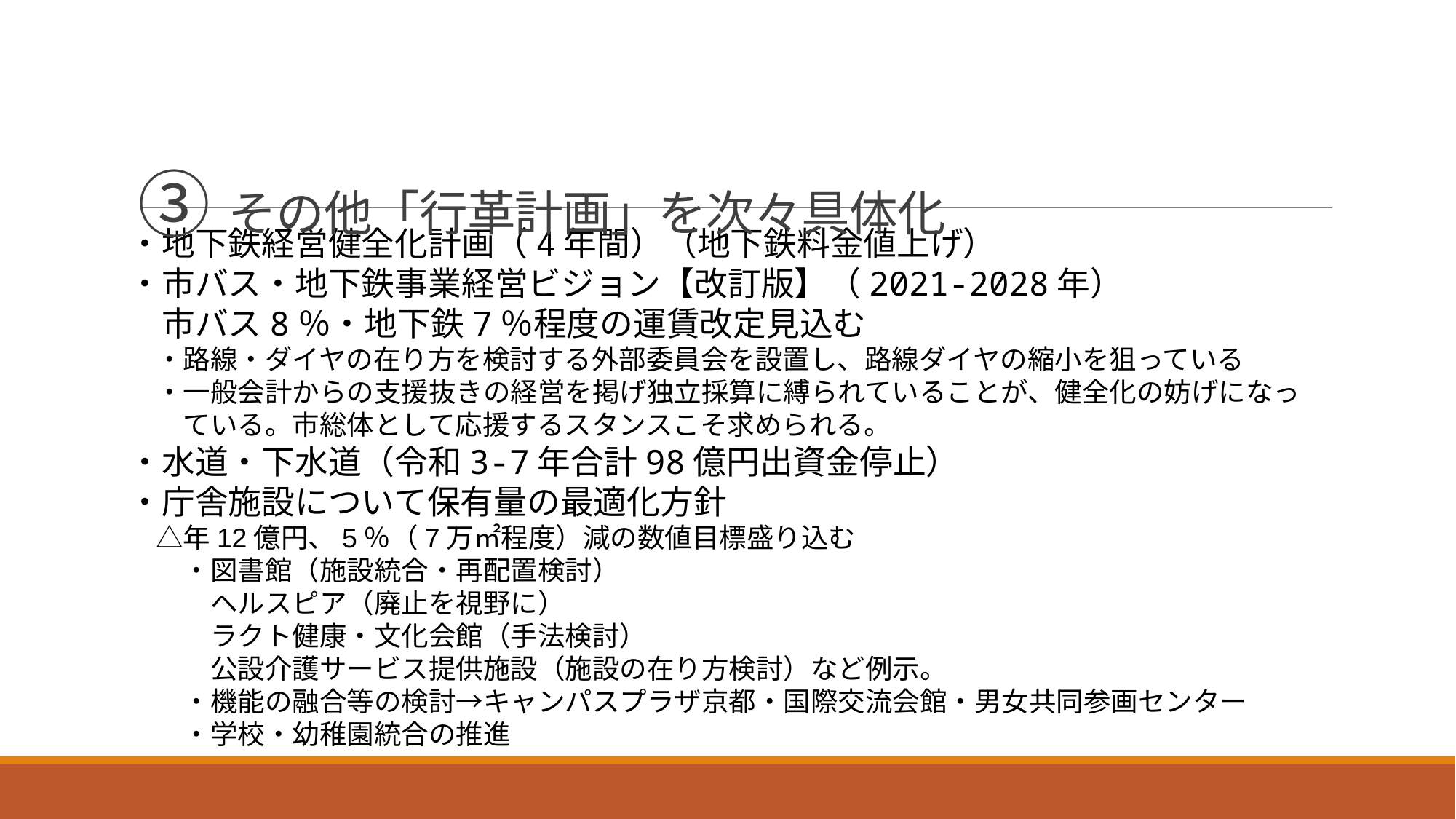

# ③その他「行革計画」を次々具体化
・地下鉄経営健全化計画（4年間）（地下鉄料金値上げ）
・市バス・地下鉄事業経営ビジョン【改訂版】（2021-2028年）
　市バス8％・地下鉄7％程度の運賃改定見込む
　・路線・ダイヤの在り方を検討する外部委員会を設置し、路線ダイヤの縮小を狙っている
　・一般会計からの支援抜きの経営を掲げ独立採算に縛られていることが、健全化の妨げになっ
　　ている。市総体として応援するスタンスこそ求められる。
・水道・下水道（令和3-7年合計98億円出資金停止）
・庁舎施設について保有量の最適化方針
　△年12億円、5％（7万㎡程度）減の数値目標盛り込む
　　・図書館（施設統合・再配置検討）
　　　ヘルスピア（廃止を視野に）
　　　ラクト健康・文化会館（手法検討）
　　　公設介護サービス提供施設（施設の在り方検討）など例示。
　　・機能の融合等の検討→キャンパスプラザ京都・国際交流会館・男女共同参画センター
　　・学校・幼稚園統合の推進